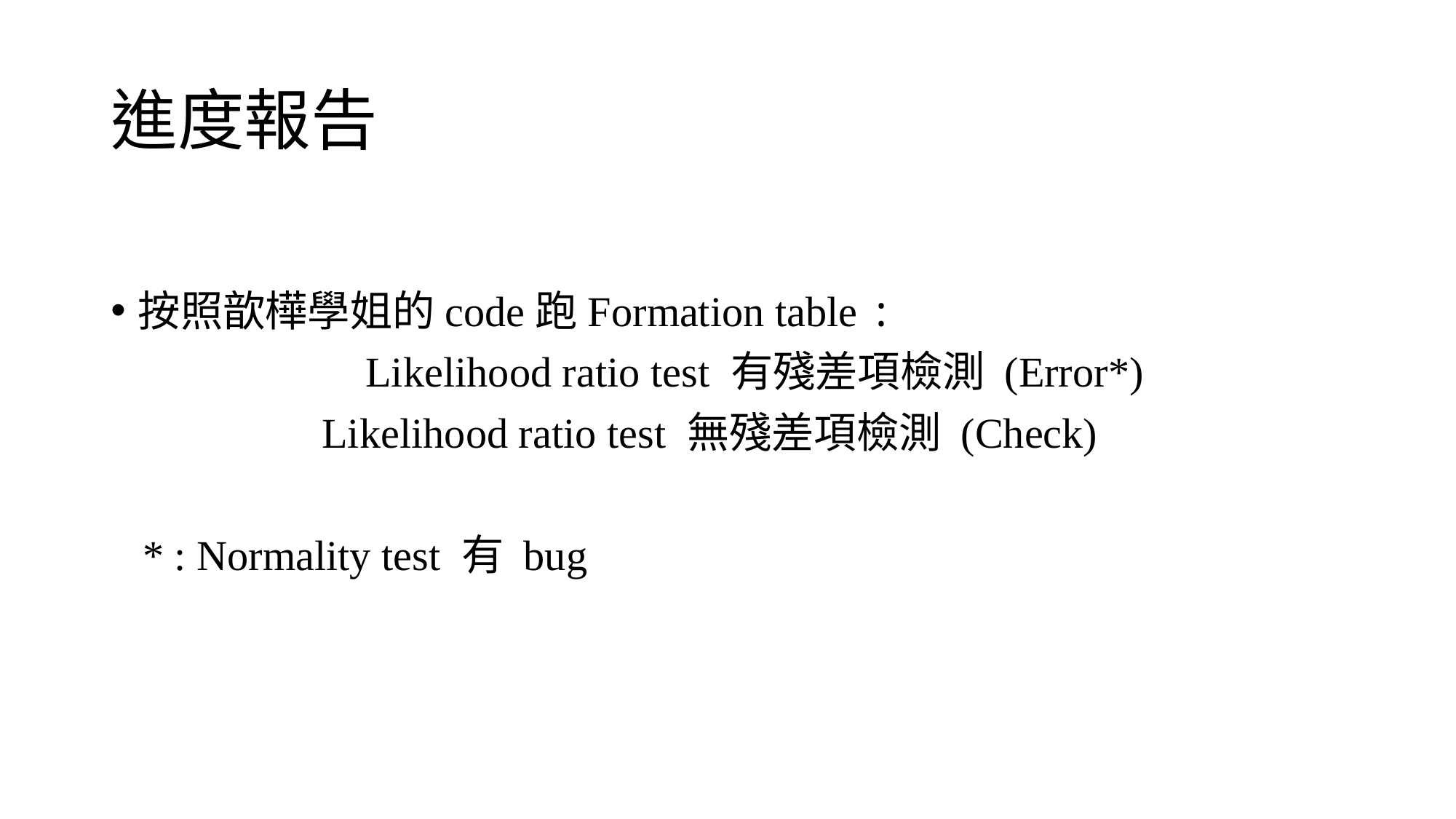

# 進度報告

按照歆樺學姐的code跑Formation table :
          Likelihood ratio test 有殘差項檢測 (Error*)
                    Likelihood ratio test 無殘差項檢測 (Check)

   * : Normality test 有 bug